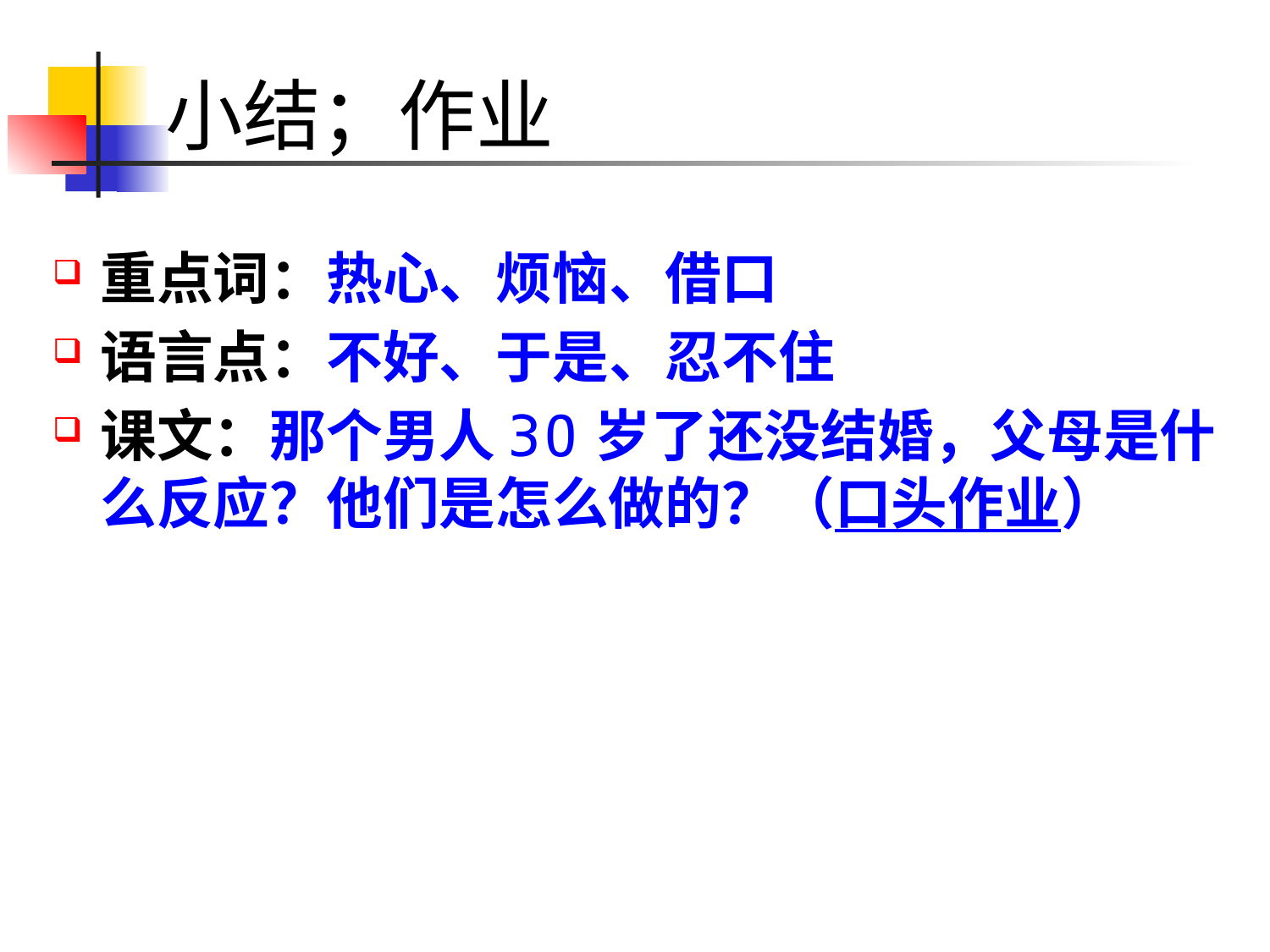

# 小结；作业
重点词：热心、烦恼、借口
语言点：不好、于是、忍不住
课文：那个男人30岁了还没结婚，父母是什么反应？他们是怎么做的？（口头作业）